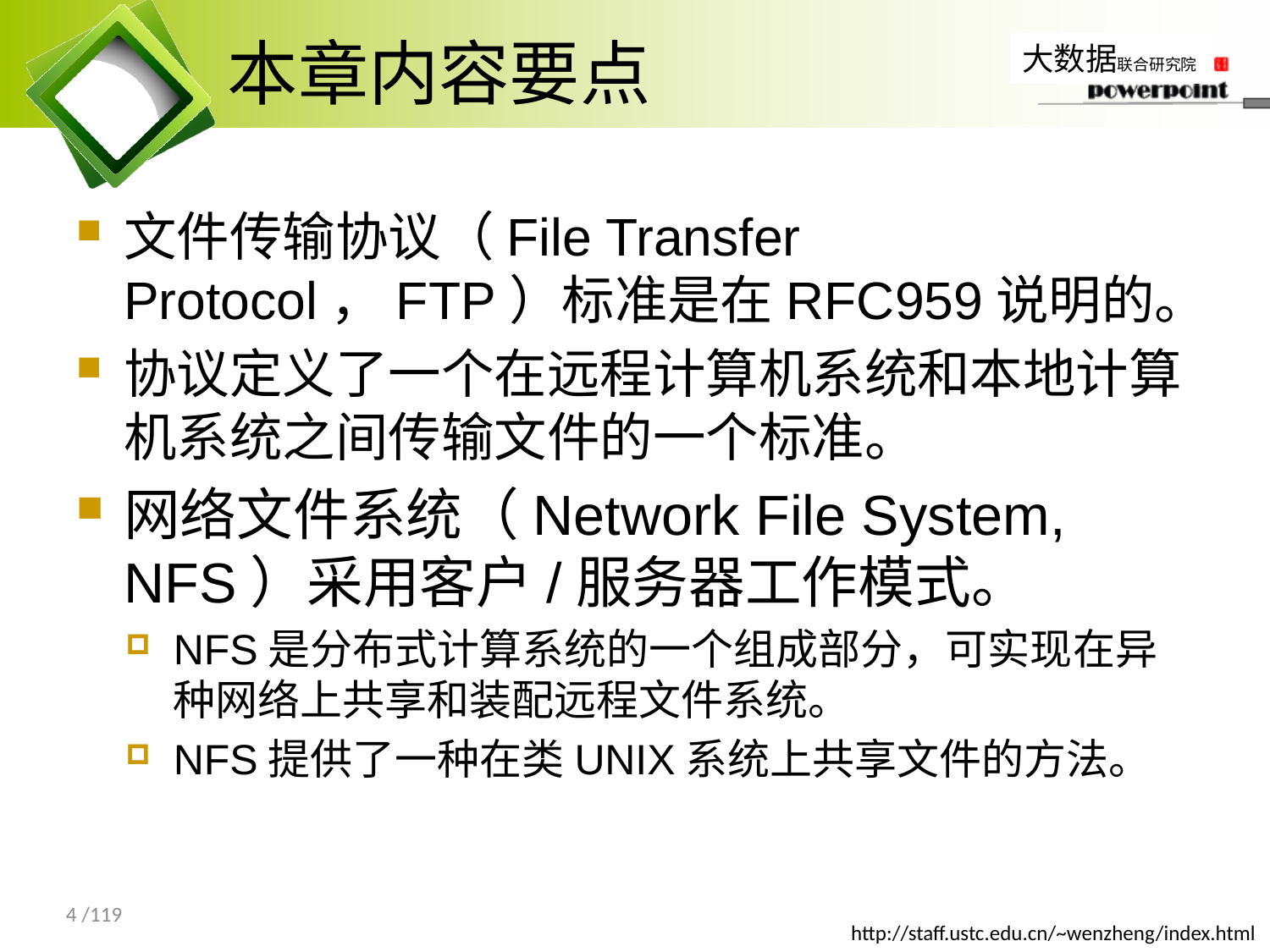

# 本章内容要点

文件传输协议（File Transfer Protocol，FTP）标准是在RFC959说明的。
协议定义了一个在远程计算机系统和本地计算机系统之间传输文件的一个标准。
网络文件系统（Network File System, NFS）采用客户/服务器工作模式。
NFS是分布式计算系统的一个组成部分，可实现在异种网络上共享和装配远程文件系统。
NFS提供了一种在类UNIX系统上共享文件的方法。
4